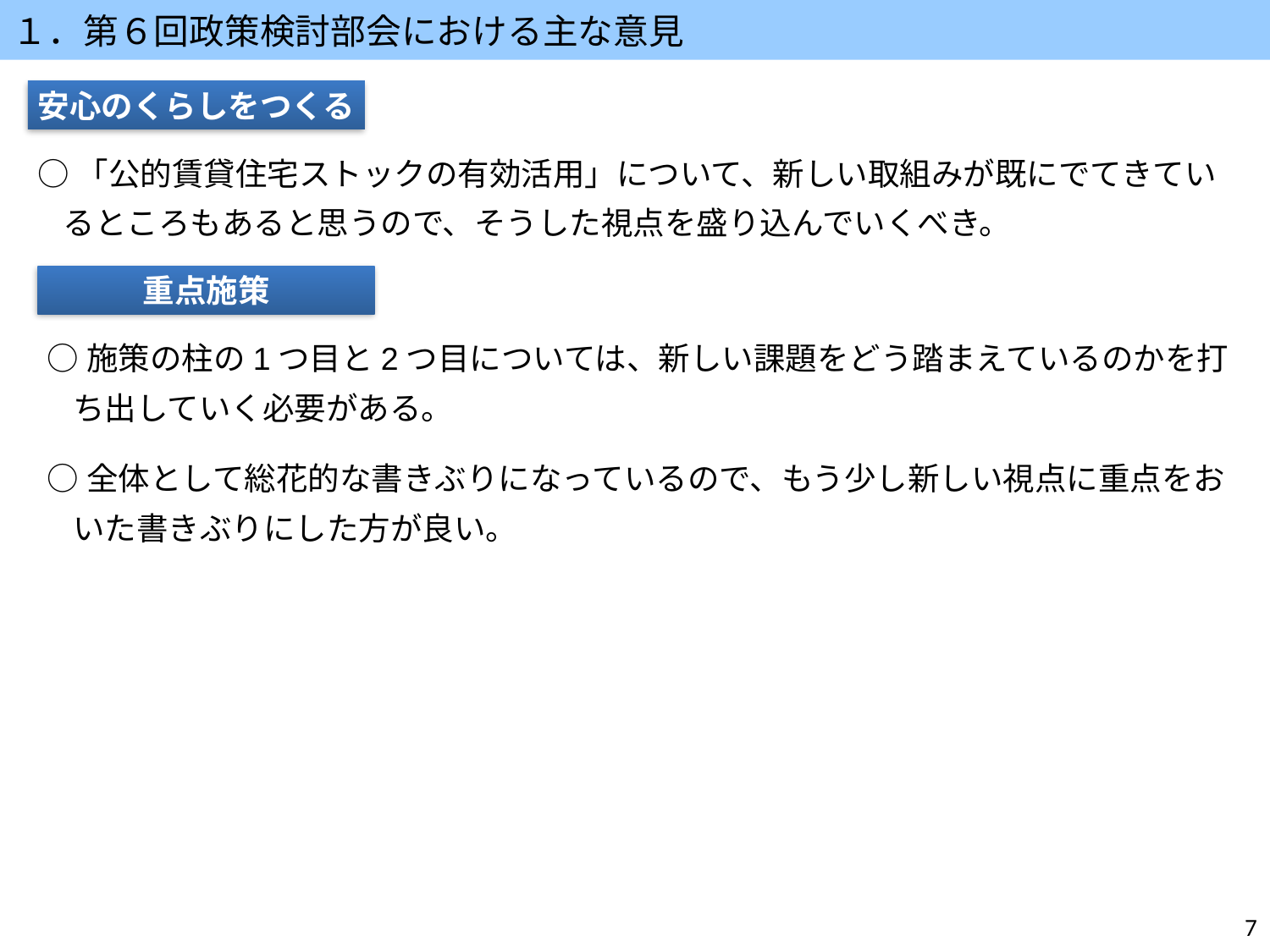

１．第６回政策検討部会における主な意見
安心のくらしをつくる
○「公的賃貸住宅ストックの有効活用」について、新しい取組みが既にでてきているところもあると思うので、そうした視点を盛り込んでいくべき。
重点施策
○施策の柱の1つ目と2つ目については、新しい課題をどう踏まえているのかを打ち出していく必要がある。
○全体として総花的な書きぶりになっているので、もう少し新しい視点に重点をおいた書きぶりにした方が良い。
7